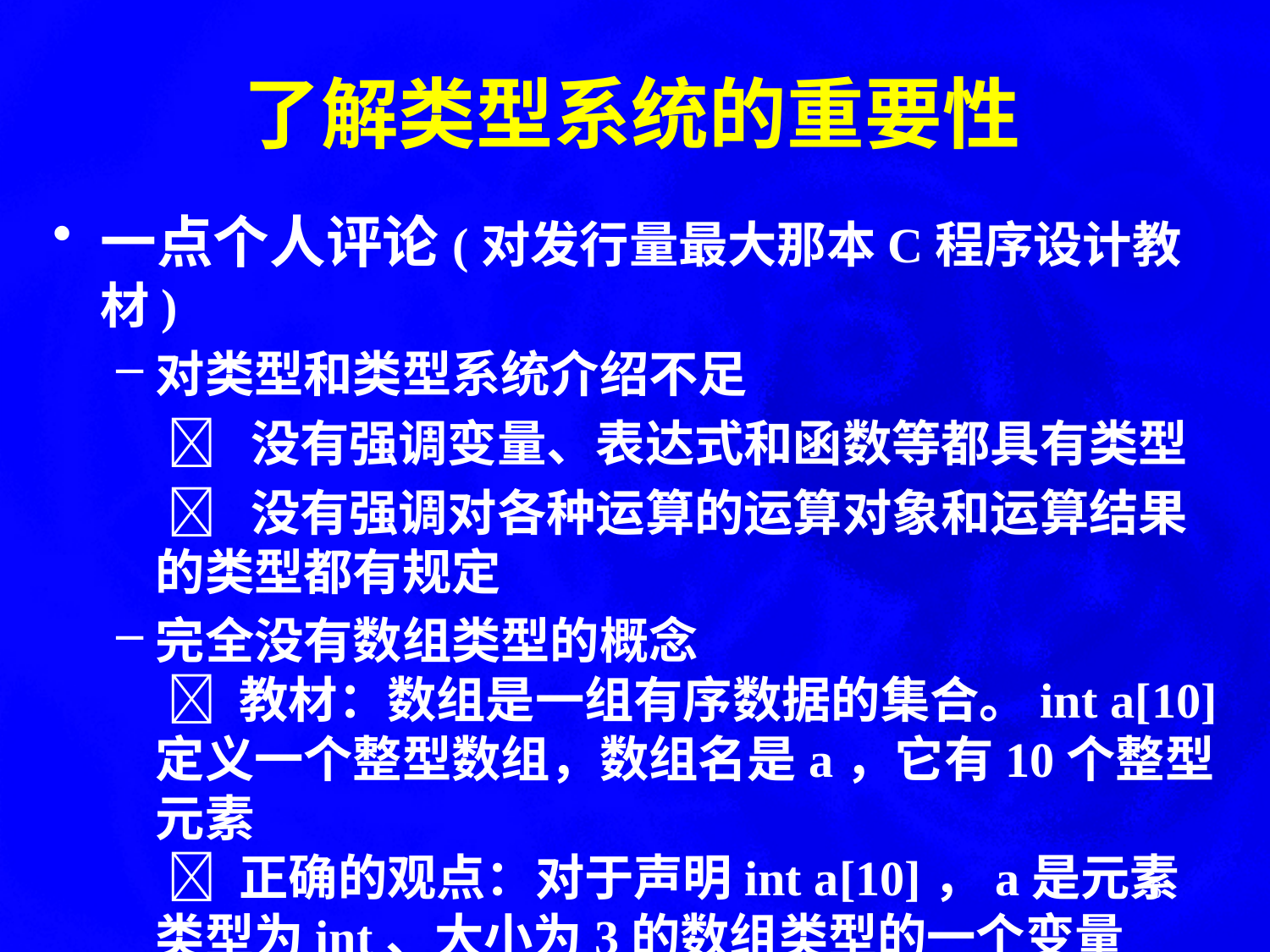

了解类型系统的重要性
一点个人评论(对发行量最大那本C程序设计教材)
对类型和类型系统介绍不足
	 •  没有强调变量、表达式和函数等都具有类型
	 •  没有强调对各种运算的运算对象和运算结果的类型都有规定
完全没有数组类型的概念
	 • 教材：数组是一组有序数据的集合。int a[10]定义一个整型数组，数组名是a，它有10个整型元素
	 • 正确的观点：对于声明int a[10]，a是元素类型为int、大小为3的数组类型的一个变量
6